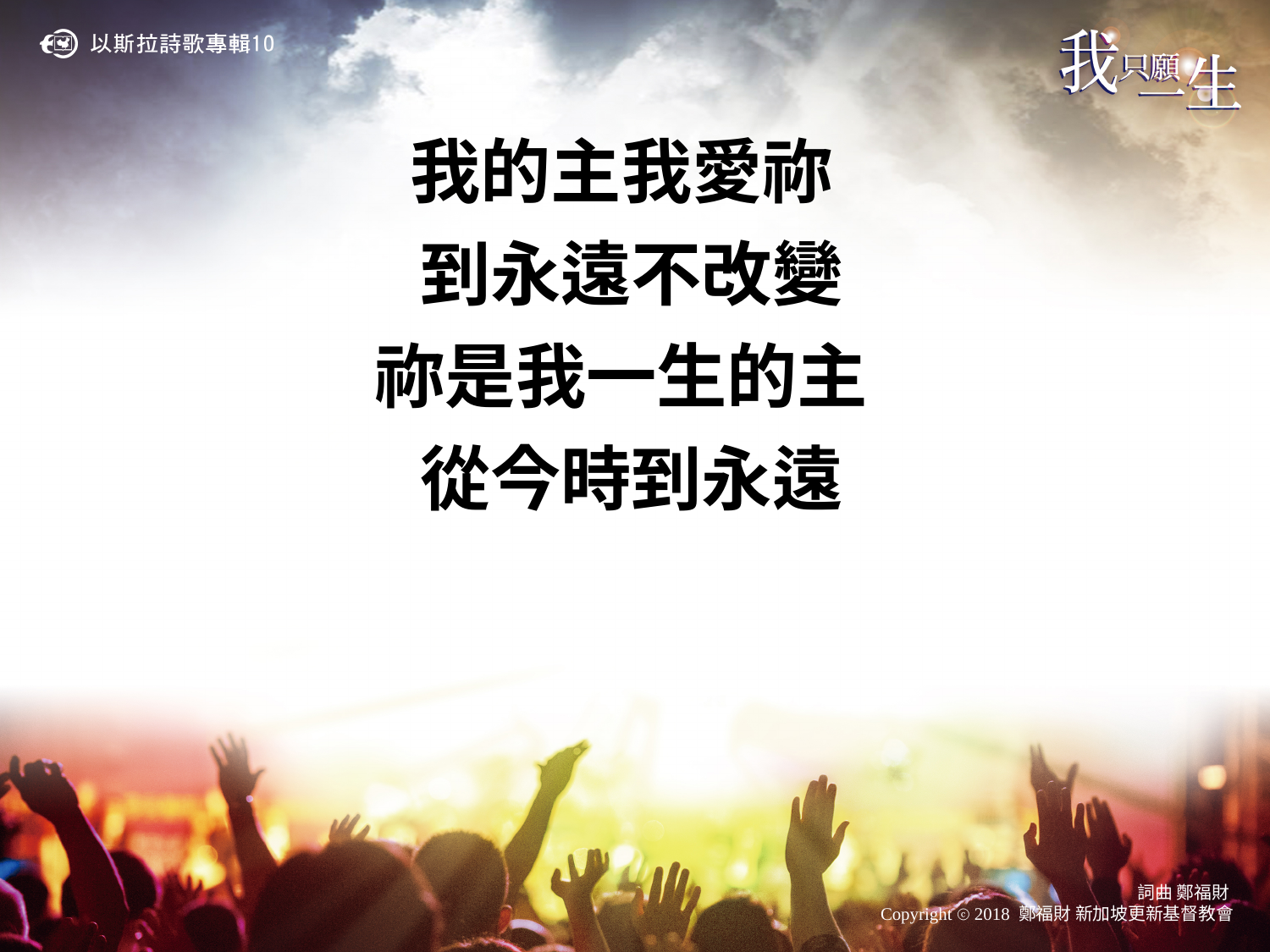

我的主我愛祢
到永遠不改變
祢是我一生的主
從今時到永遠
詞曲 鄭福財
Copyright ⓒ 2018 鄭福財 新加坡更新基督教會